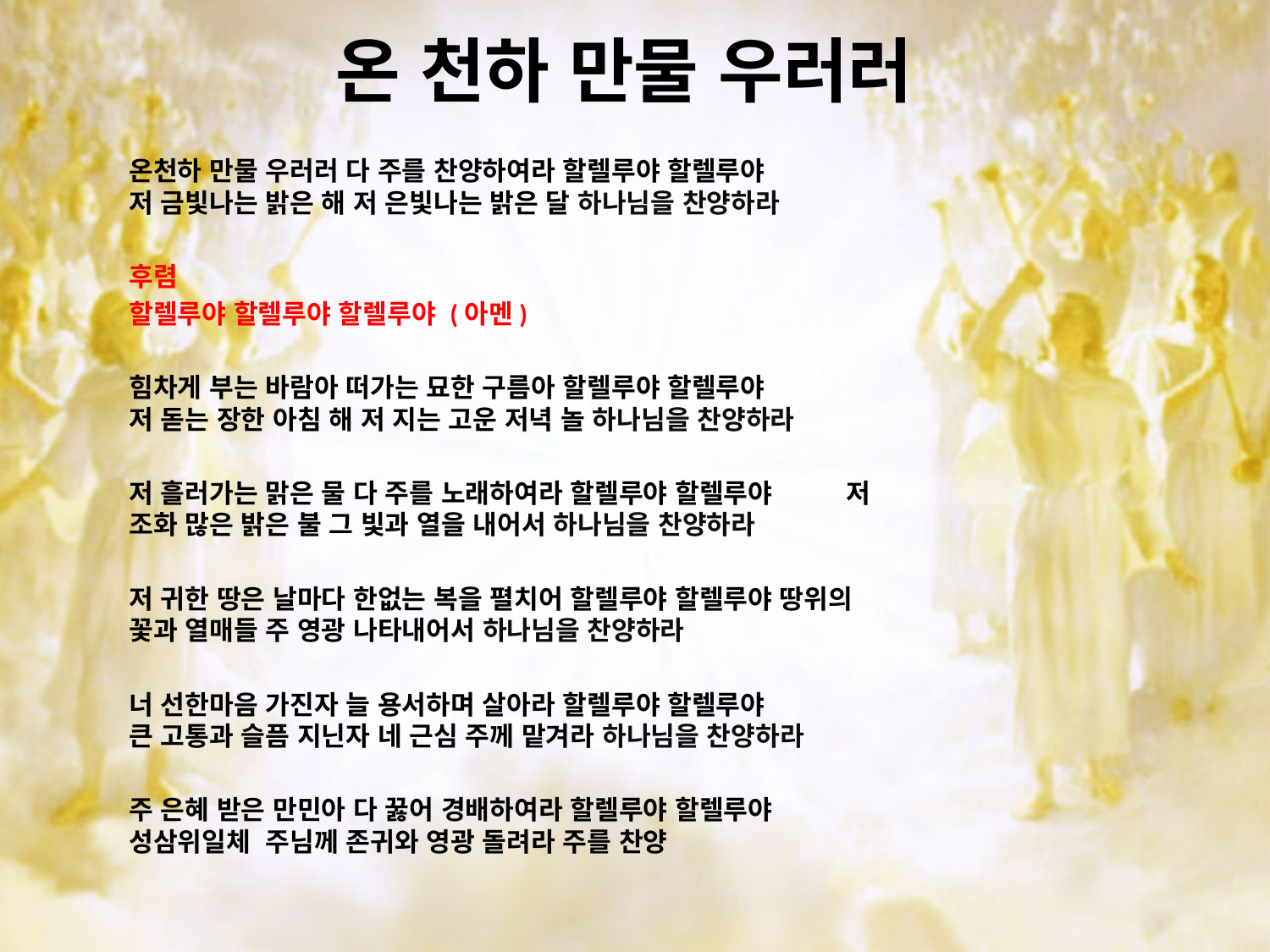

# 온 천하 만물 우러러
온천하 만물 우러러 다 주를 찬양하여라 할렐루야 할렐루야              저 금빛나는 밝은 해 저 은빛나는 밝은 달 하나님을 찬양하라

후렴
할렐루야 할렐루야 할렐루야 (아멘)

힘차게 부는 바람아 떠가는 묘한 구름아 할렐루야 할렐루야             저 돋는 장한 아침 해 저 지는 고운 저녁 놀 하나님을 찬양하라

저 흘러가는 맑은 물 다 주를 노래하여라 할렐루야 할렐루야          저 조화 많은 밝은 불 그 빛과 열을 내어서 하나님을 찬양하라

저 귀한 땅은 날마다 한없는 복을 펼치어 할렐루야 할렐루야 땅위의 꽃과 열매들 주 영광 나타내어서 하나님을 찬양하라

너 선한마음 가진자 늘 용서하며 살아라 할렐루야 할렐루야              큰 고통과 슬픔 지닌자 네 근심 주께 맡겨라 하나님을 찬양하라

주 은혜 받은 만민아 다 꿇어 경배하여라 할렐루야 할렐루야 성삼위일체  주님께 존귀와 영광 돌려라 주를 찬양